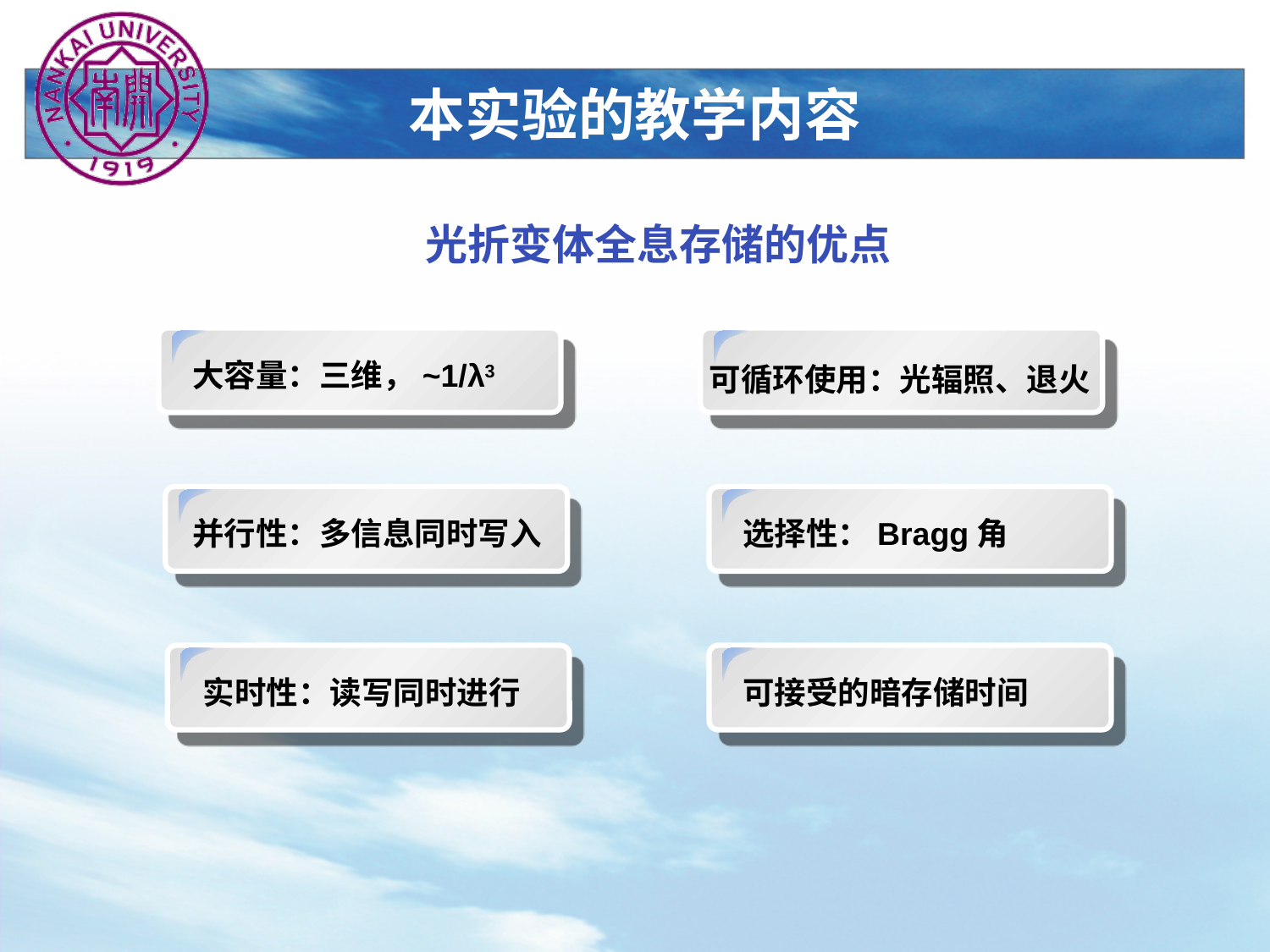

本实验的教学内容
光折变体全息存储的优点

大容量：三维，~1/λ3
可循环使用：光辐照、退火

并行性：多信息同时写入
选择性：Bragg角

实时性：读写同时进行
可接受的暗存储时间